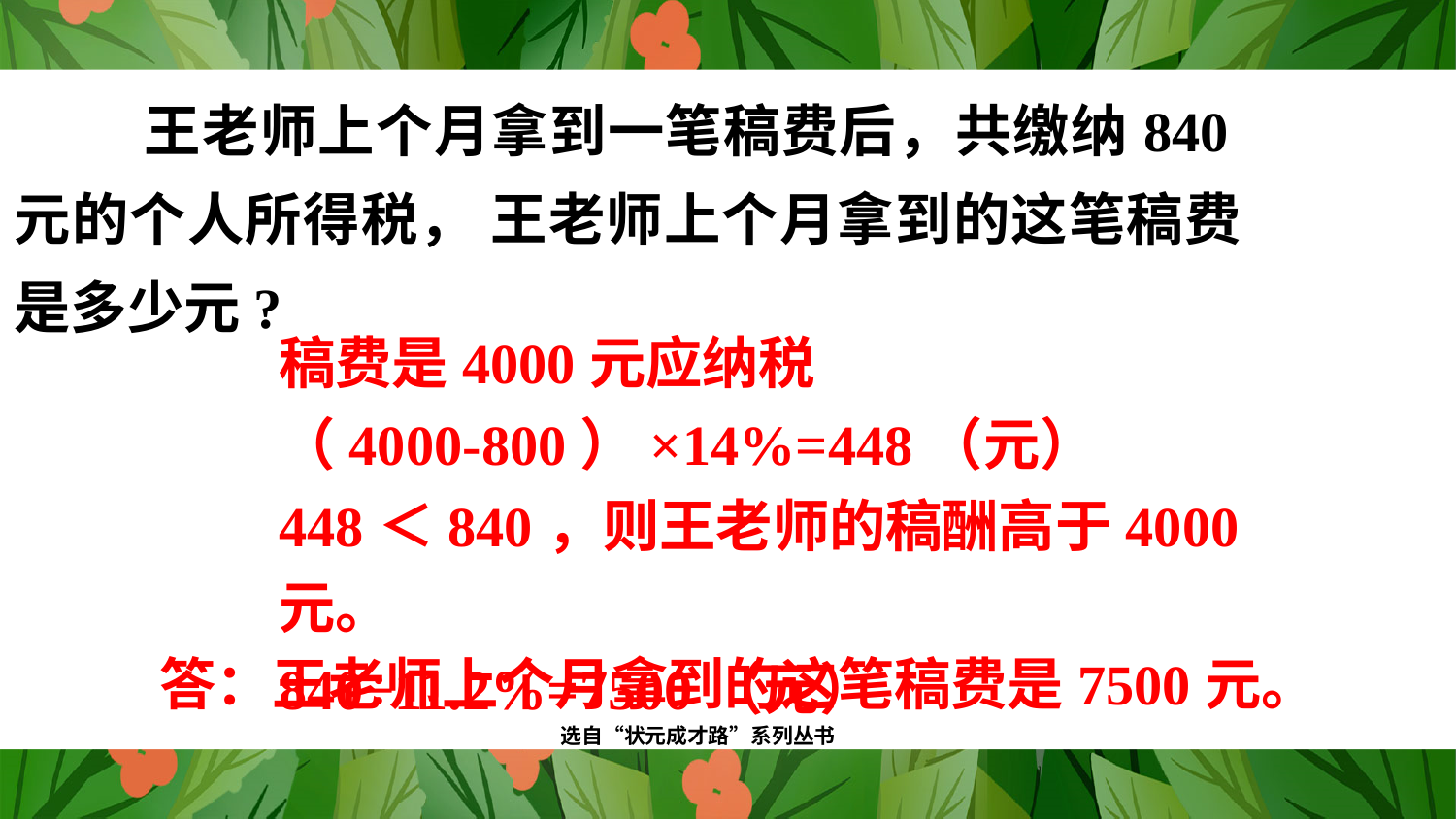

王老师上个月拿到一笔稿费后，共缴纳840元的个人所得税， 王老师上个月拿到的这笔稿费是多少元?
稿费是4000元应纳税
（4000-800）×14%=448（元）
448＜840，则王老师的稿酬高于4000元。
840÷11.2%=7500（元）
答：王老师上个月拿到的这笔稿费是7500元。
选自“状元成才路”系列丛书